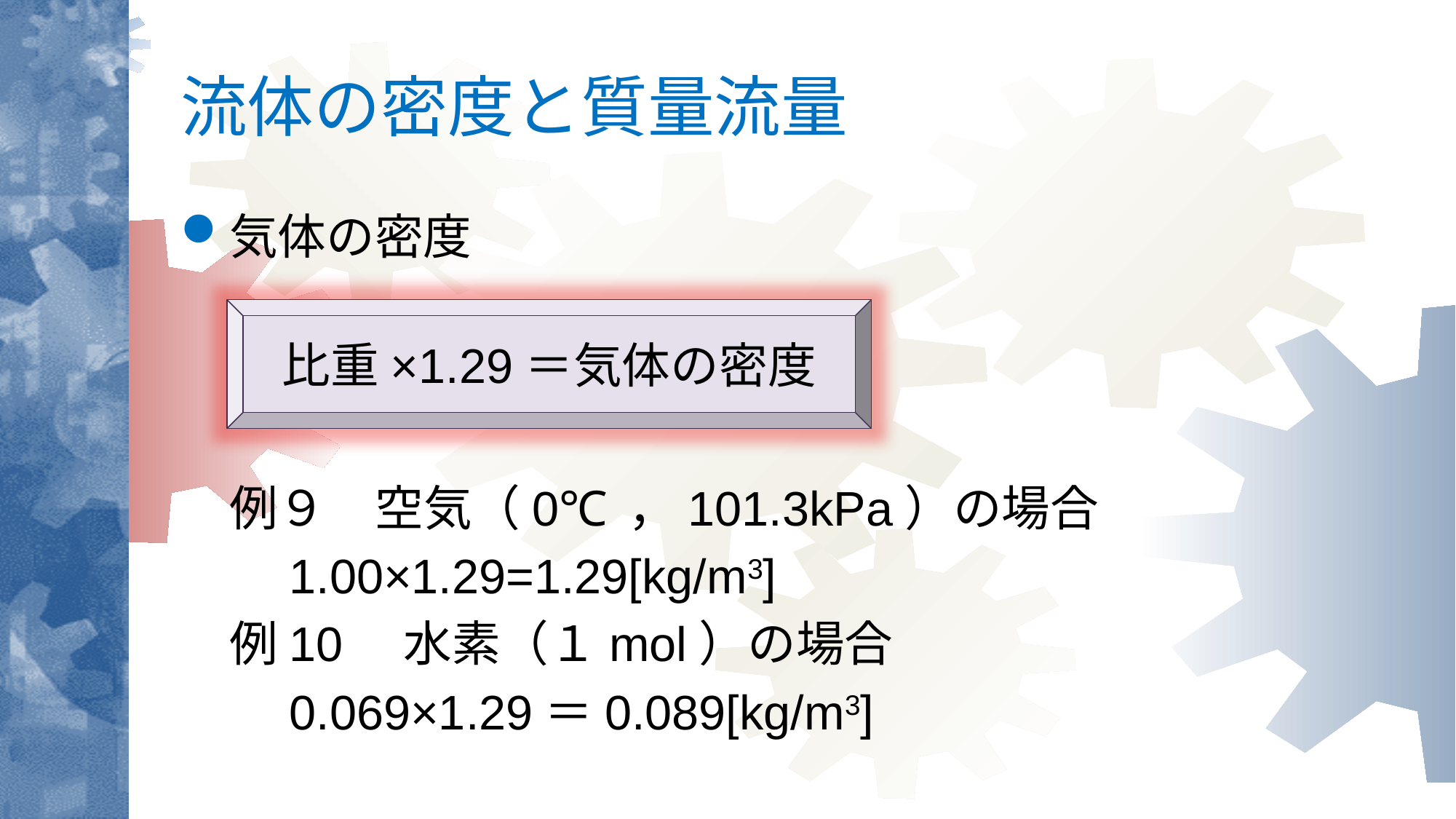

# 流体の密度と質量流量
気体の密度

　例９　空気（0℃，101.3kPa）の場合
　　1.00×1.29=1.29[kg/m3]
　例10　水素（１mol）の場合
　　0.069×1.29＝0.089[kg/m3]
比重×1.29＝気体の密度